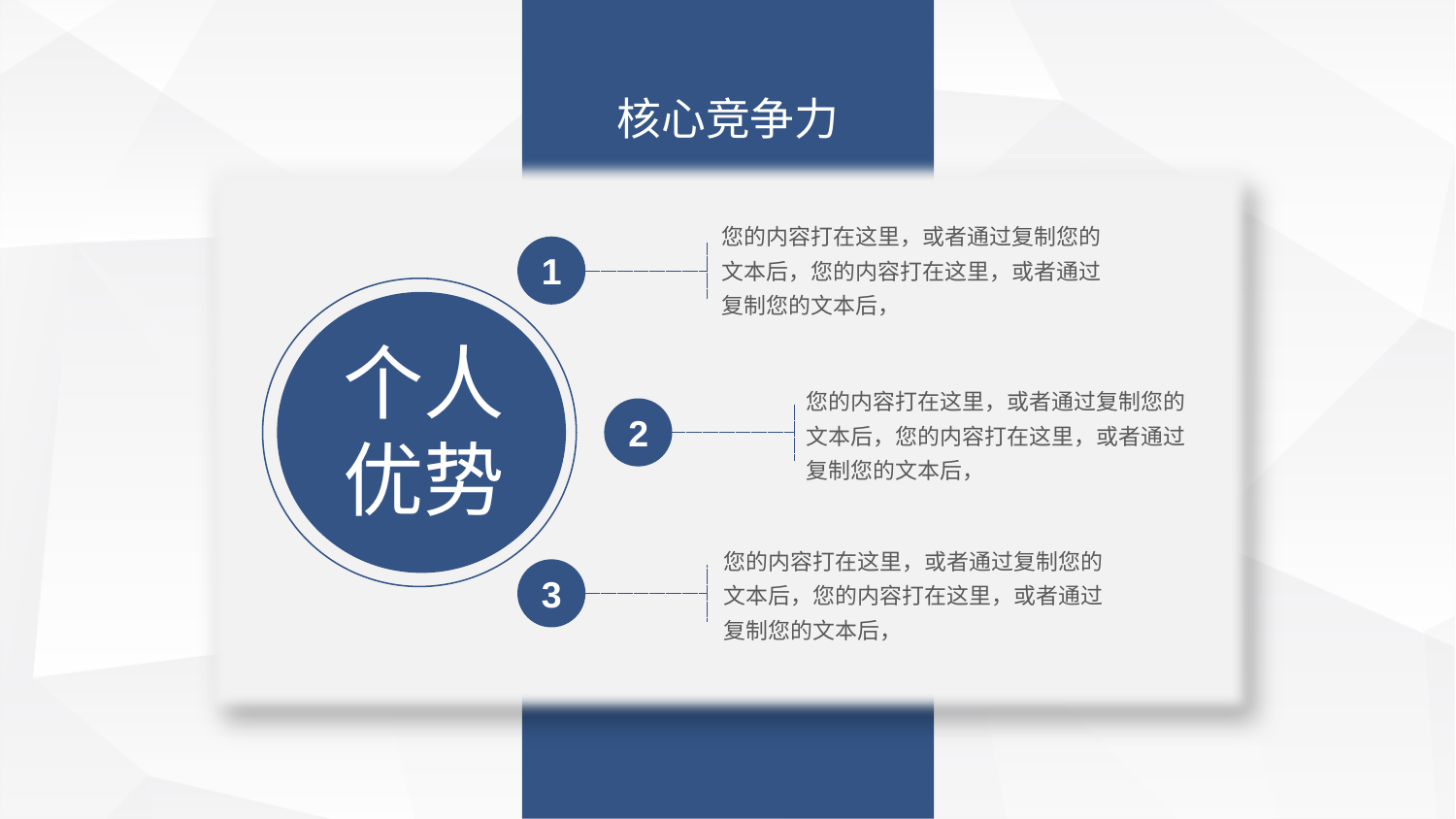

核心竞争力

您的内容打在这里，或者通过复制您的文本后，您的内容打在这里，或者通过复制您的文本后，
1

个人优势
您的内容打在这里，或者通过复制您的文本后，您的内容打在这里，或者通过复制您的文本后，
2
您的内容打在这里，或者通过复制您的文本后，您的内容打在这里，或者通过复制您的文本后，
3